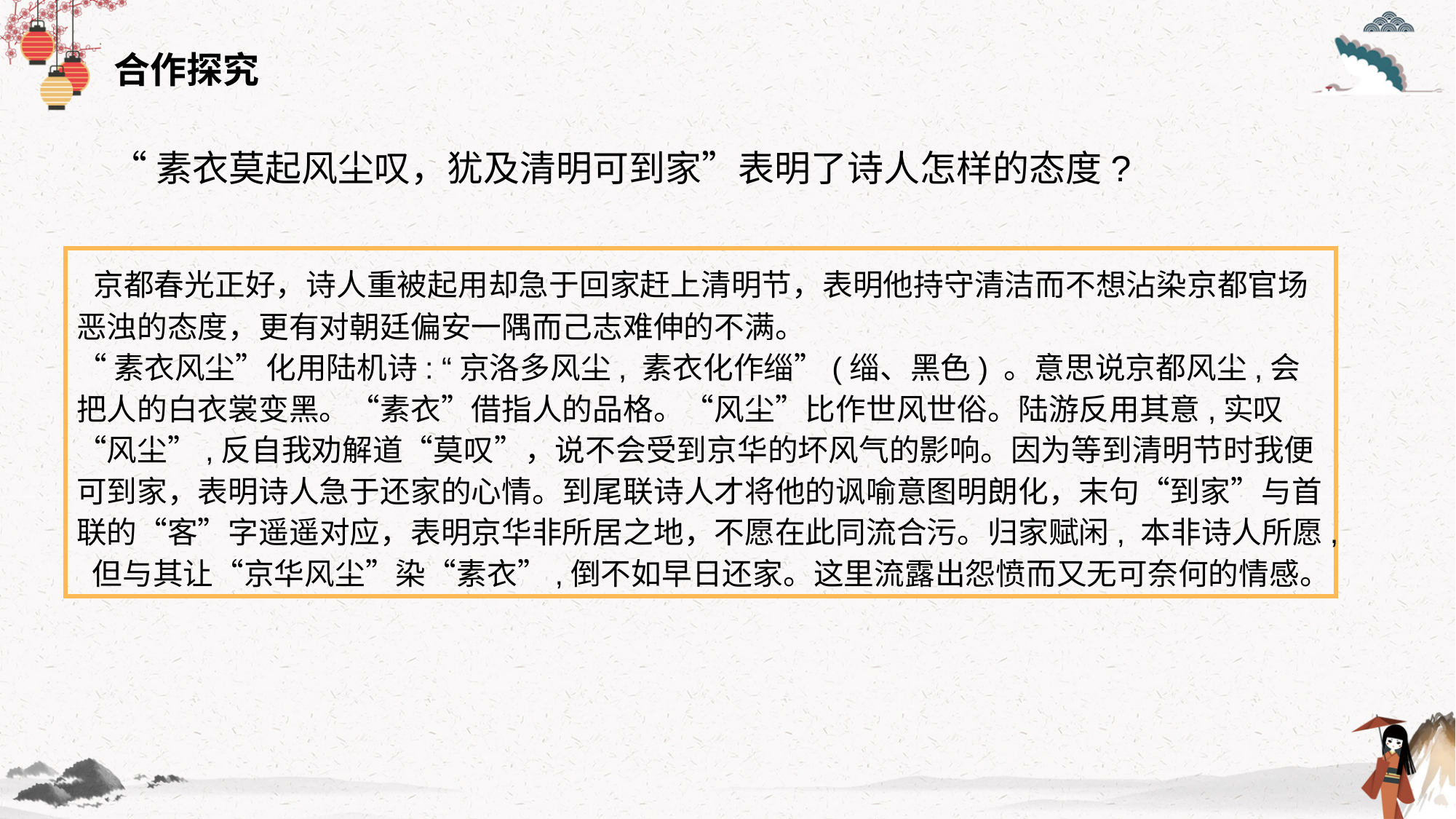

合作探究
   “素衣莫起风尘叹，犹及清明可到家”表明了诗人怎样的态度?
 京都春光正好，诗人重被起用却急于回家赶上清明节，表明他持守清洁而不想沾染京都官场恶浊的态度，更有对朝廷偏安一隅而己志难伸的不满。
“素衣风尘”化用陆机诗: “京洛多风尘, 素衣化作缁”(缁、黑色) 。意思说京都风尘,会把人的白衣裳变黑。“素衣”借指人的品格。“风尘”比作世风世俗。陆游反用其意,实叹“风尘”,反自我劝解道“莫叹”，说不会受到京华的坏风气的影响。因为等到清明节时我便可到家，表明诗人急于还家的心情。到尾联诗人才将他的讽喻意图明朗化，末句“到家”与首联的“客”字遥遥对应，表明京华非所居之地，不愿在此同流合污。归家赋闲, 本非诗人所愿, 但与其让“京华风尘”染“素衣”,倒不如早日还家。这里流露出怨愤而又无可奈何的情感。